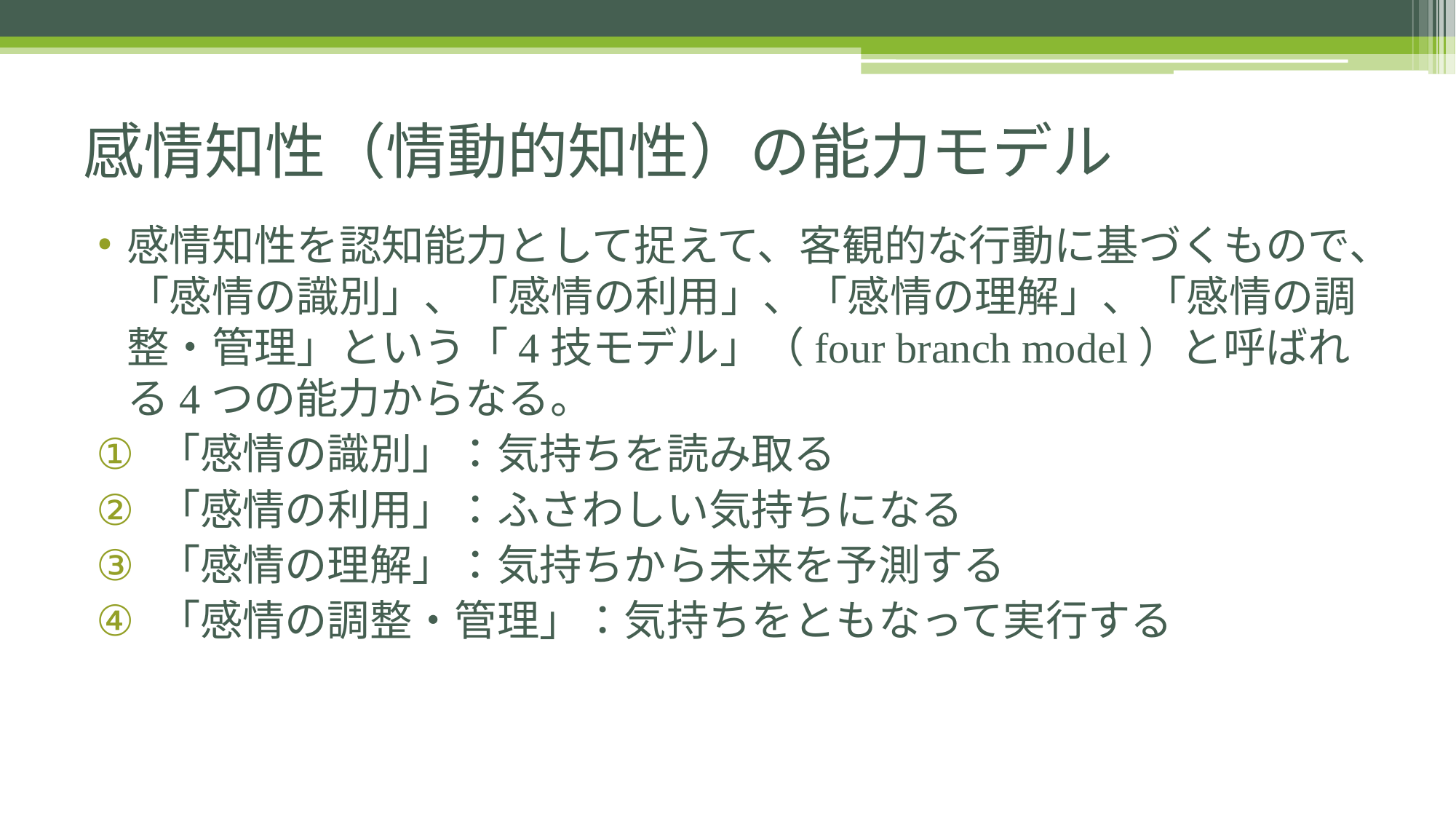

# 感情知性（情動的知性）の能力モデル
感情知性を認知能力として捉えて、客観的な行動に基づくもので、「感情の識別」、「感情の利用」、「感情の理解」、「感情の調整・管理」という「4技モデル」（four branch model）と呼ばれる4つの能力からなる。
「感情の識別」：気持ちを読み取る
「感情の利用」：ふさわしい気持ちになる
「感情の理解」：気持ちから未来を予測する
「感情の調整・管理」：気持ちをともなって実行する